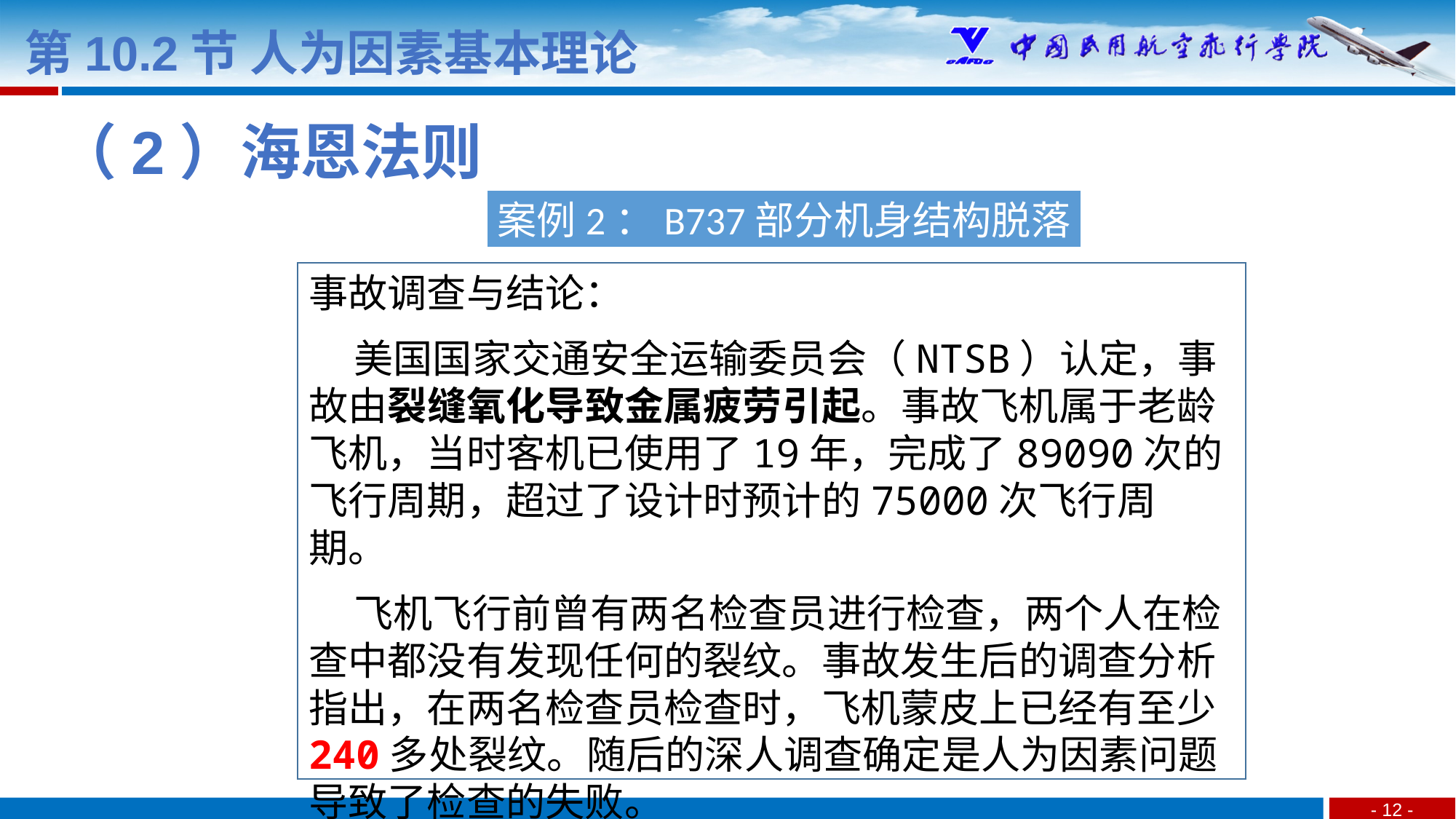

第10.2节 人为因素基本理论
（2）海恩法则
案例2：B737部分机身结构脱落
事故调查与结论：
    美国国家交通安全运输委员会（NTSB）认定，事故由裂缝氧化导致金属疲劳引起。事故飞机属于老龄飞机，当时客机已使用了19年，完成了89090次的飞行周期，超过了设计时预计的75000次飞行周期。
    飞机飞行前曾有两名检查员进行检查，两个人在检查中都没有发现任何的裂纹。事故发生后的调查分析指出，在两名检查员检查时，飞机蒙皮上已经有至少240多处裂纹。随后的深人调查确定是人为因素问题导致了检查的失败。